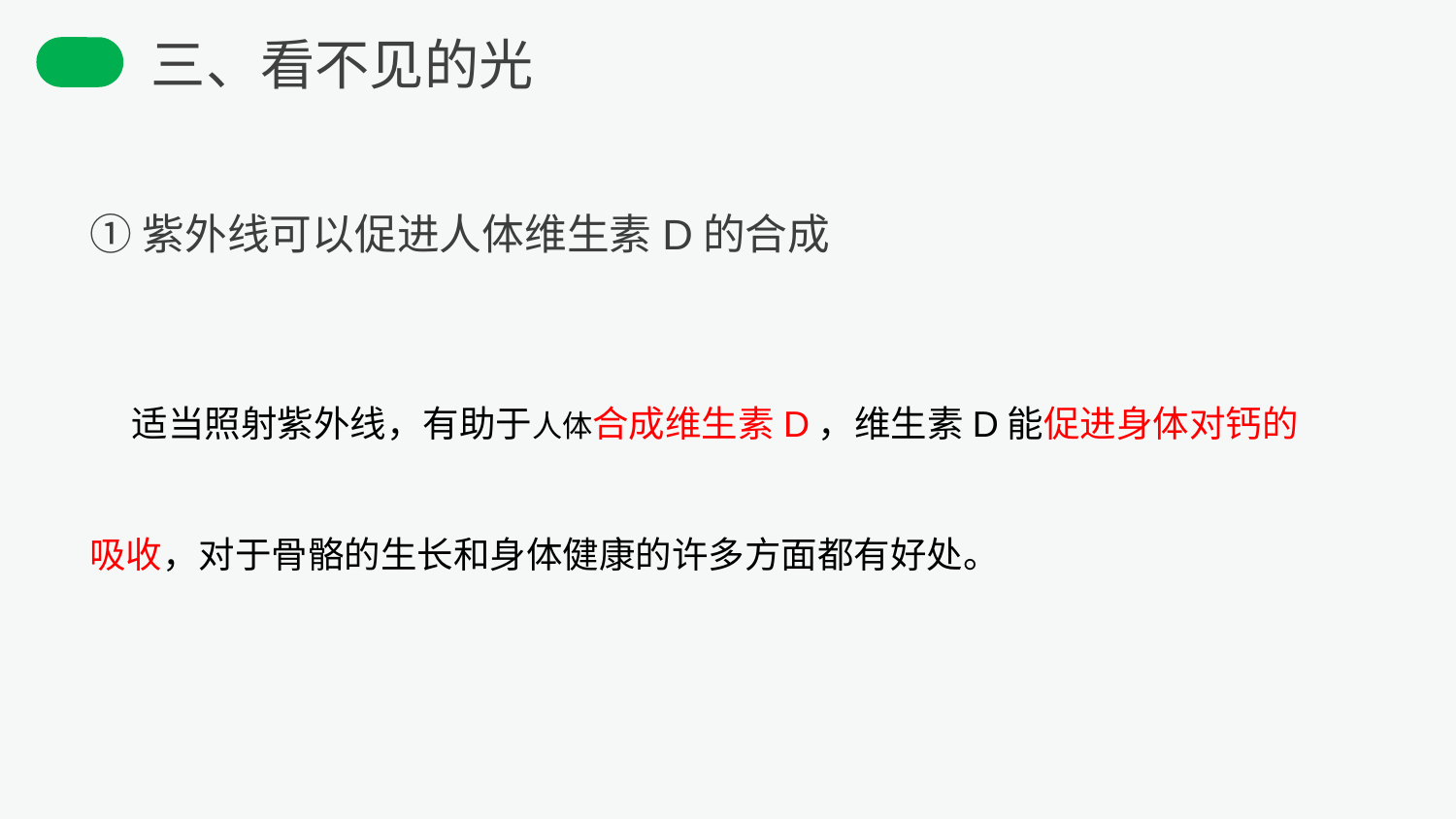

三、看不见的光
①紫外线可以促进人体维生素D的合成
    适当照射紫外线，有助于人体合成维生素D，维生素D能促进身体对钙的吸收，对于骨骼的生长和身体健康的许多方面都有好处。